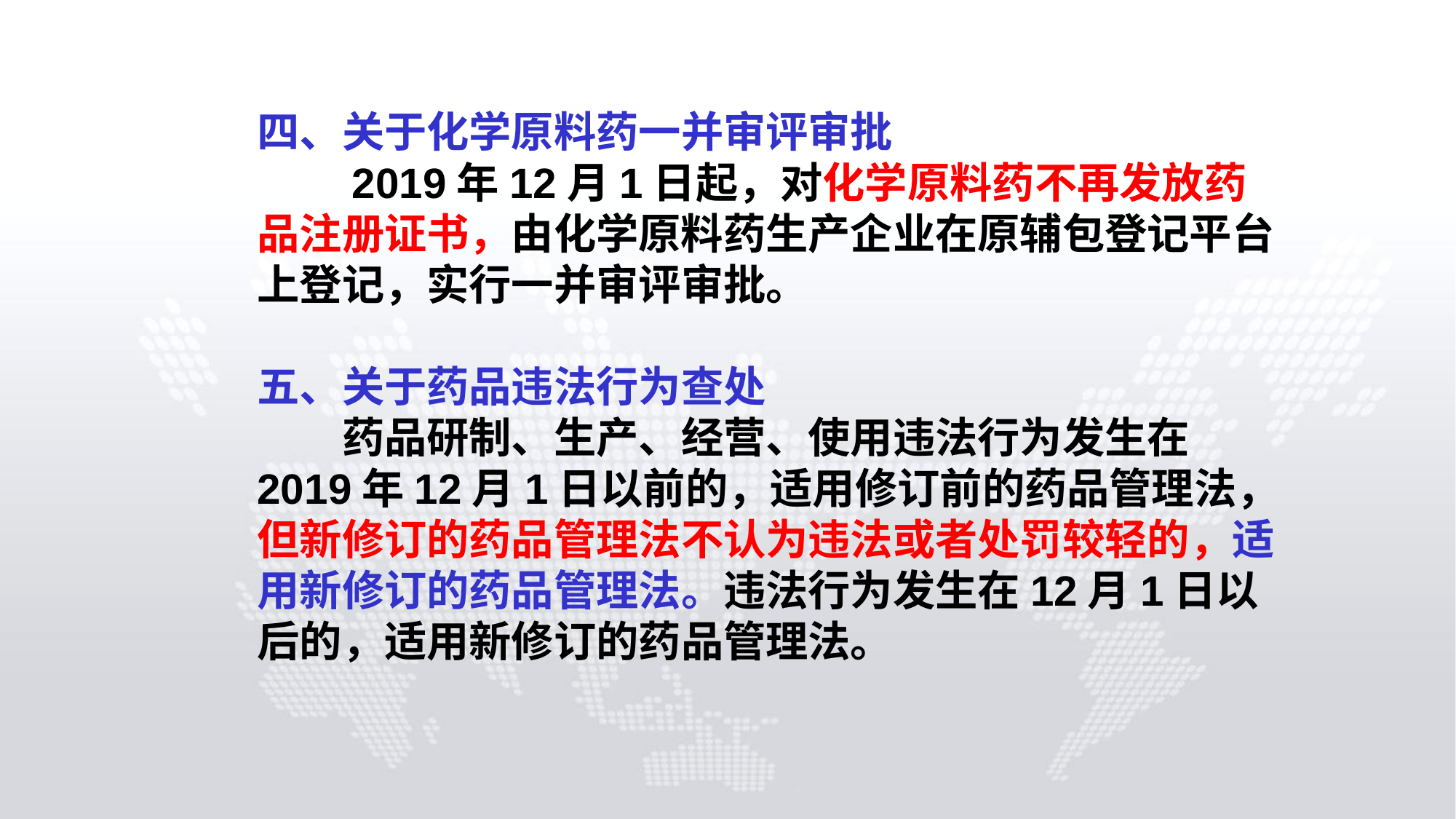

四、关于化学原料药一并审评审批
　　2019年12月1日起，对化学原料药不再发放药品注册证书，由化学原料药生产企业在原辅包登记平台上登记，实行一并审评审批。
五、关于药品违法行为查处
　　药品研制、生产、经营、使用违法行为发生在2019年12月1日以前的，适用修订前的药品管理法，但新修订的药品管理法不认为违法或者处罚较轻的，适用新修订的药品管理法。违法行为发生在12月1日以后的，适用新修订的药品管理法。